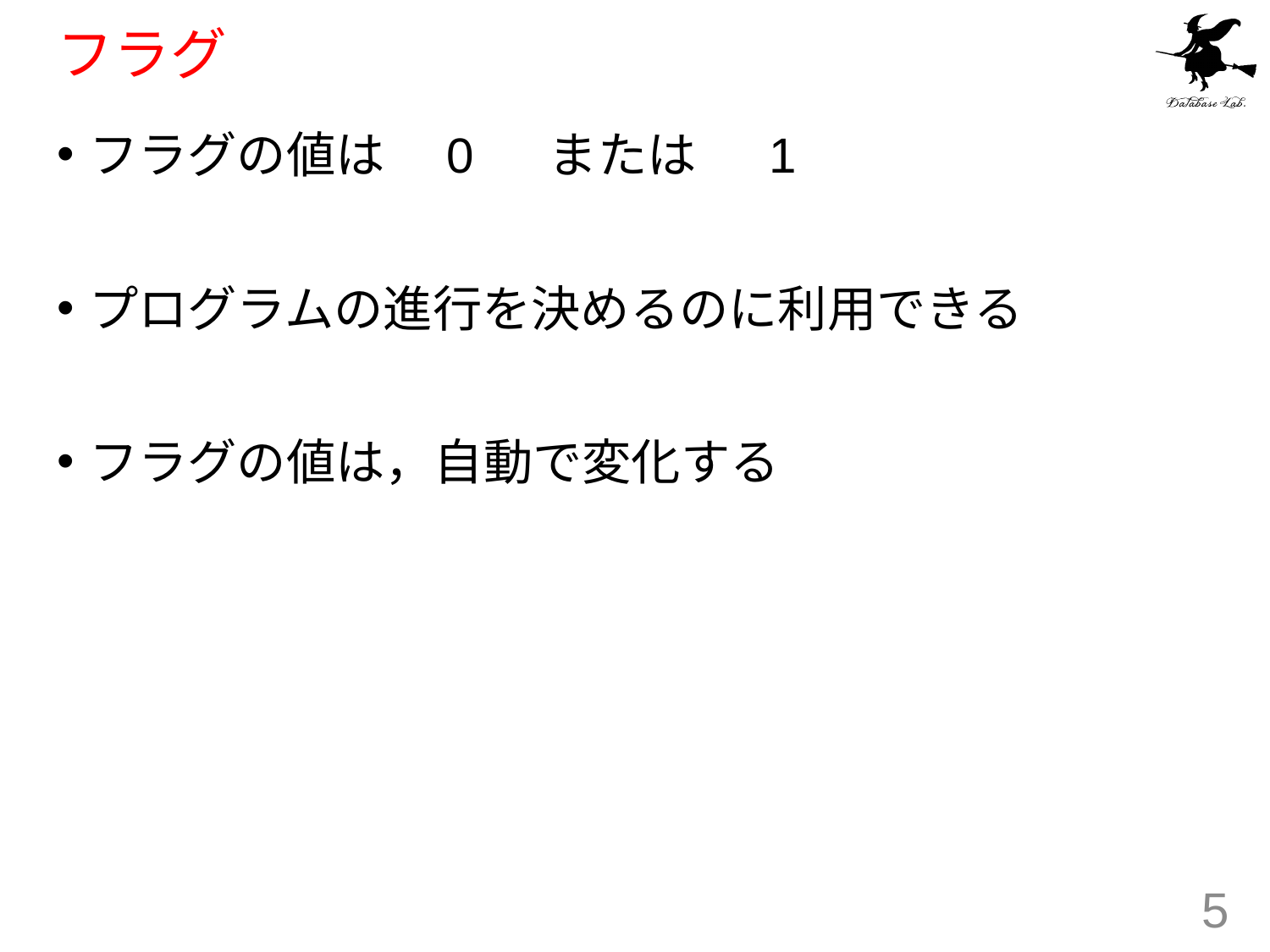

# フラグ
フラグの値は　0 　または　 1

プログラムの進行を決めるのに利用できる

フラグの値は，自動で変化する
5